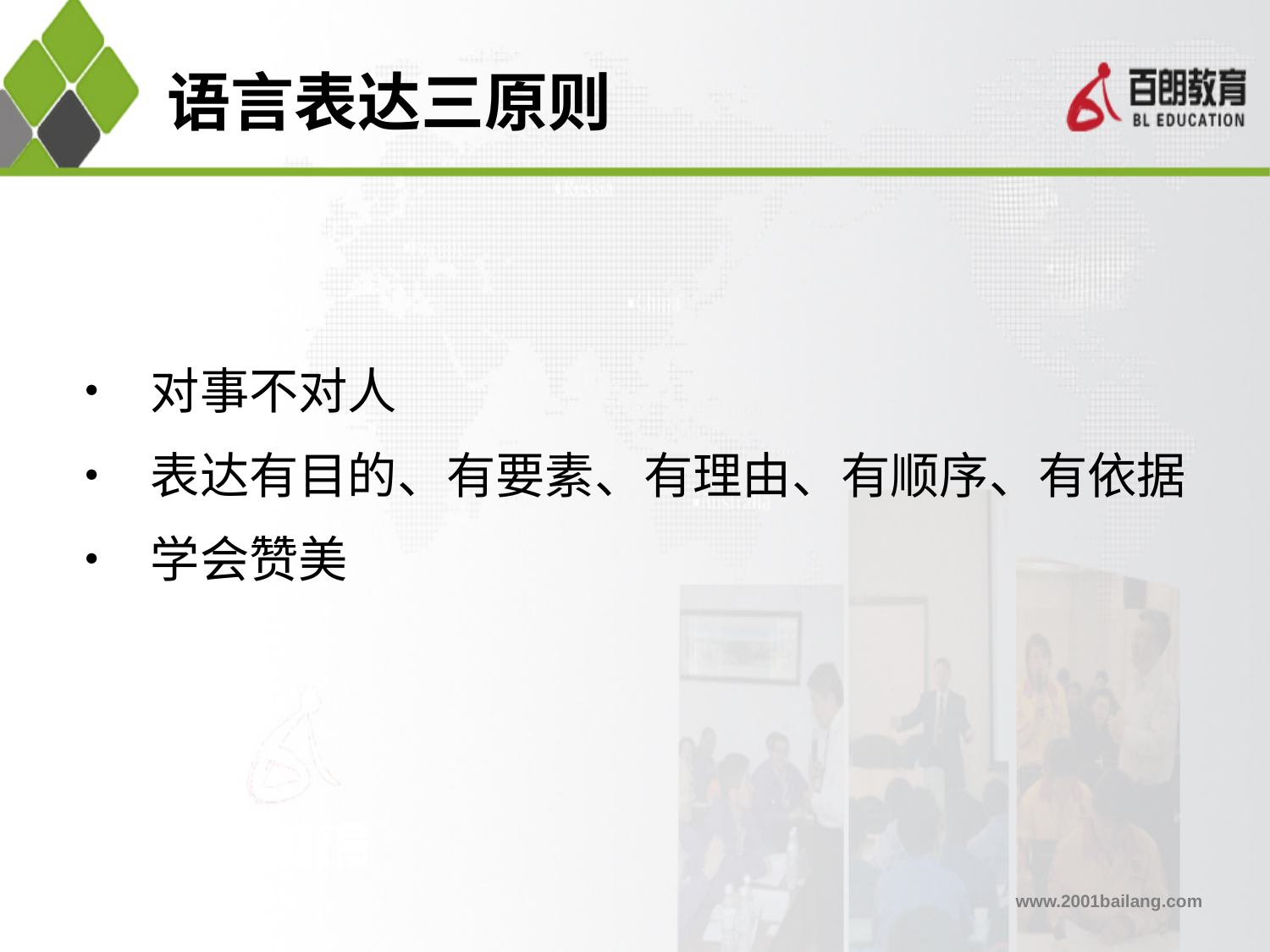

语言表达三原则

•  对事不对人
•  表达有目的、有要素、有理由、有顺序、有依据
•  学会赞美